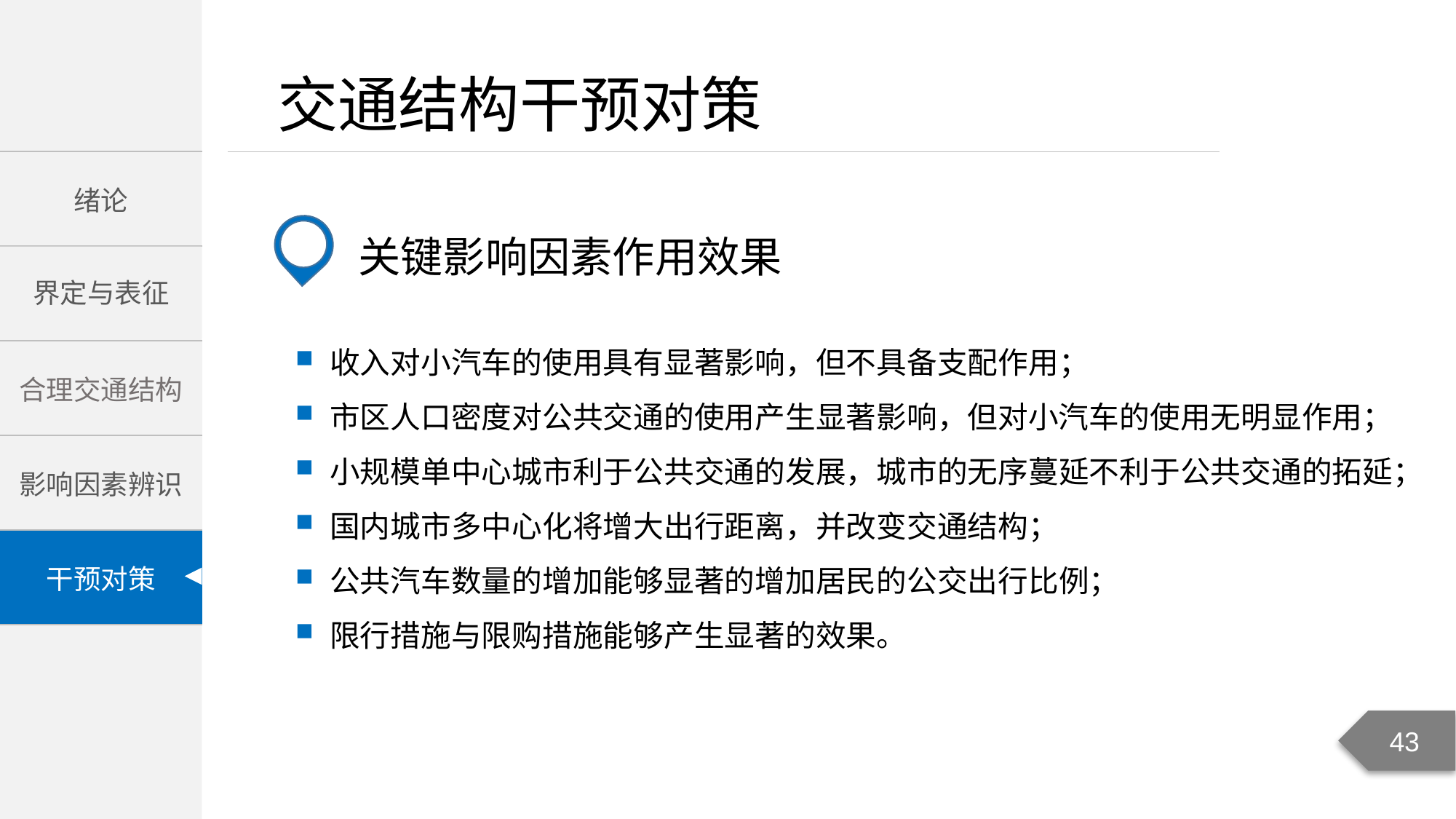

关键影响因素作用效果
收入对小汽车的使用具有显著影响，但不具备支配作用；
市区人口密度对公共交通的使用产生显著影响，但对小汽车的使用无明显作用；
小规模单中心城市利于公共交通的发展，城市的无序蔓延不利于公共交通的拓延；
国内城市多中心化将增大出行距离，并改变交通结构；
公共汽车数量的增加能够显著的增加居民的公交出行比例；
限行措施与限购措施能够产生显著的效果。